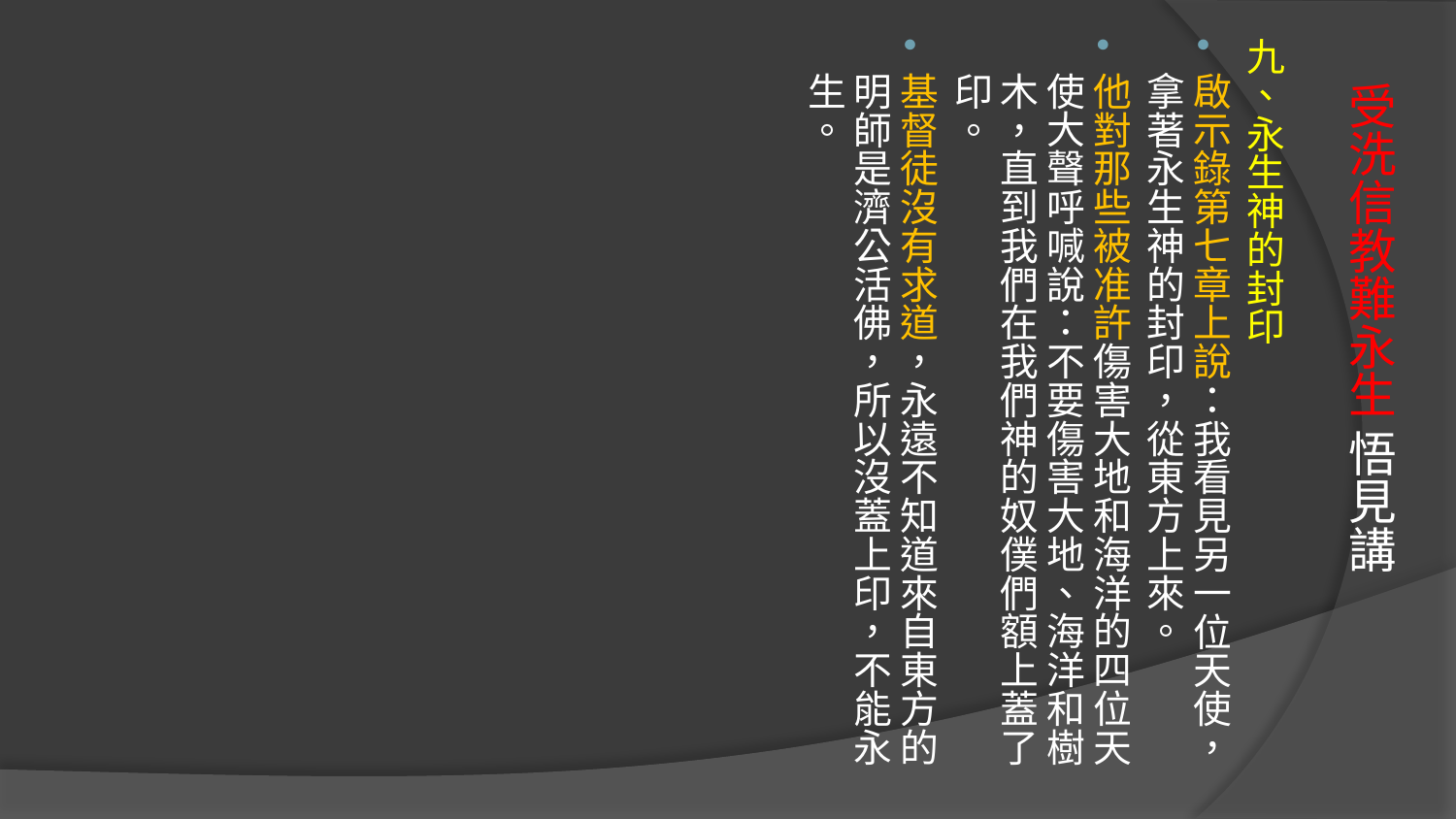

九、永生神的封印
啟示錄第七章上說：我看見另一位天使，拿著永生神的封印，從東方上來。
他對那些被准許傷害大地和海洋的四位天使大聲呼喊說：不要傷害大地、海洋和樹木，直到我們在我們神的奴僕們額上蓋了印。
基督徒沒有求道，永遠不知道來自東方的明師是濟公活佛，所以沒蓋上印，不能永生。

# 受洗信教難永生 悟見講